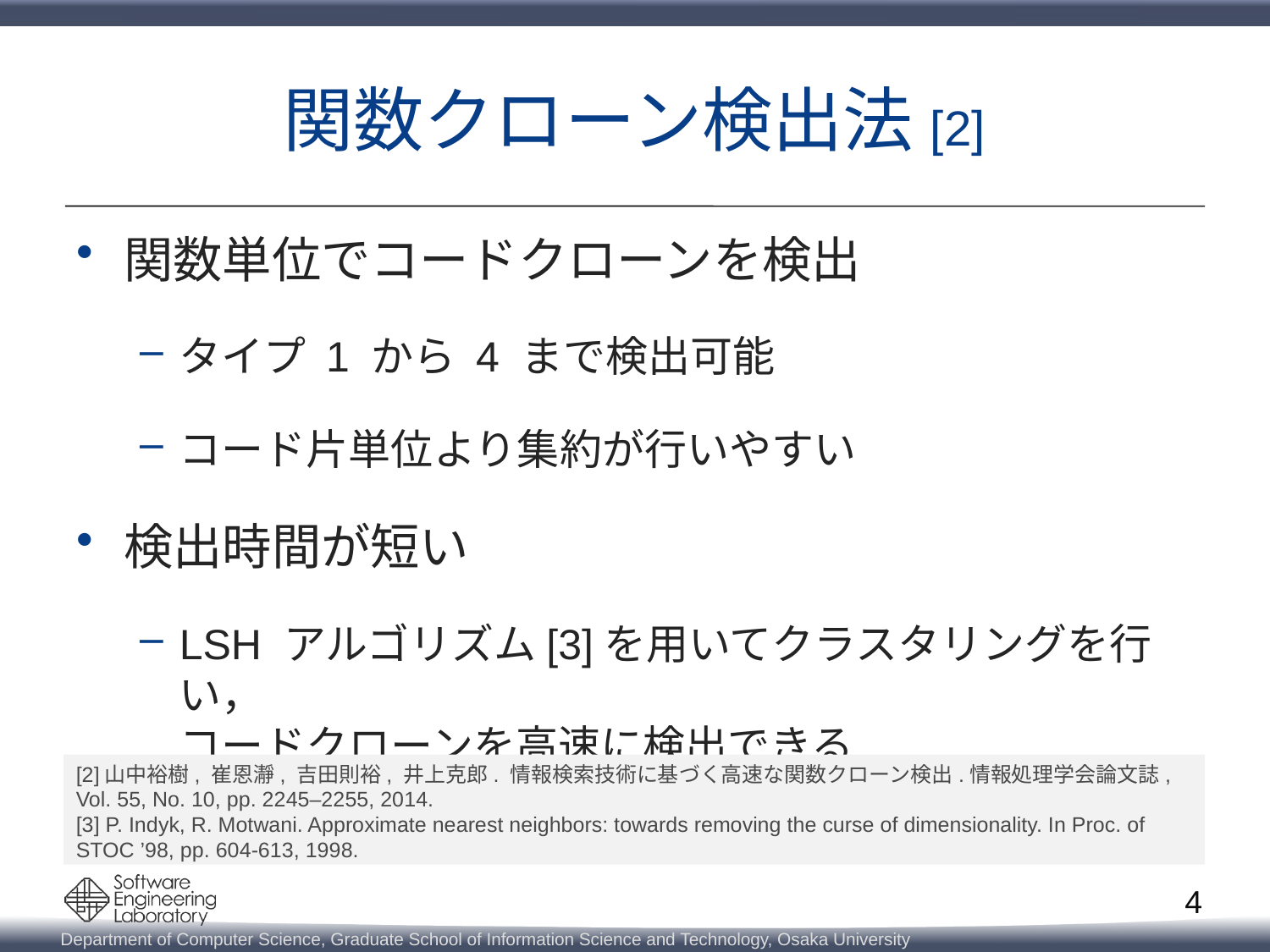

# 関数クローン検出法[2]
関数単位でコードクローンを検出
タイプ 1 から 4 まで検出可能
コード片単位より集約が行いやすい
検出時間が短い
LSH アルゴリズム[3]を用いてクラスタリングを行い，
コードクローンを高速に検出できる
[2]山中裕樹, 崔恩瀞, 吉田則裕, 井上克郎. 情報検索技術に基づく高速な関数クローン検出.情報処理学会論文誌, Vol. 55, No. 10, pp. 2245–2255, 2014.
[3] P. Indyk, R. Motwani. Approximate nearest neighbors: towards removing the curse of dimensionality. In Proc. of STOC ’98, pp. 604-613, 1998.

4